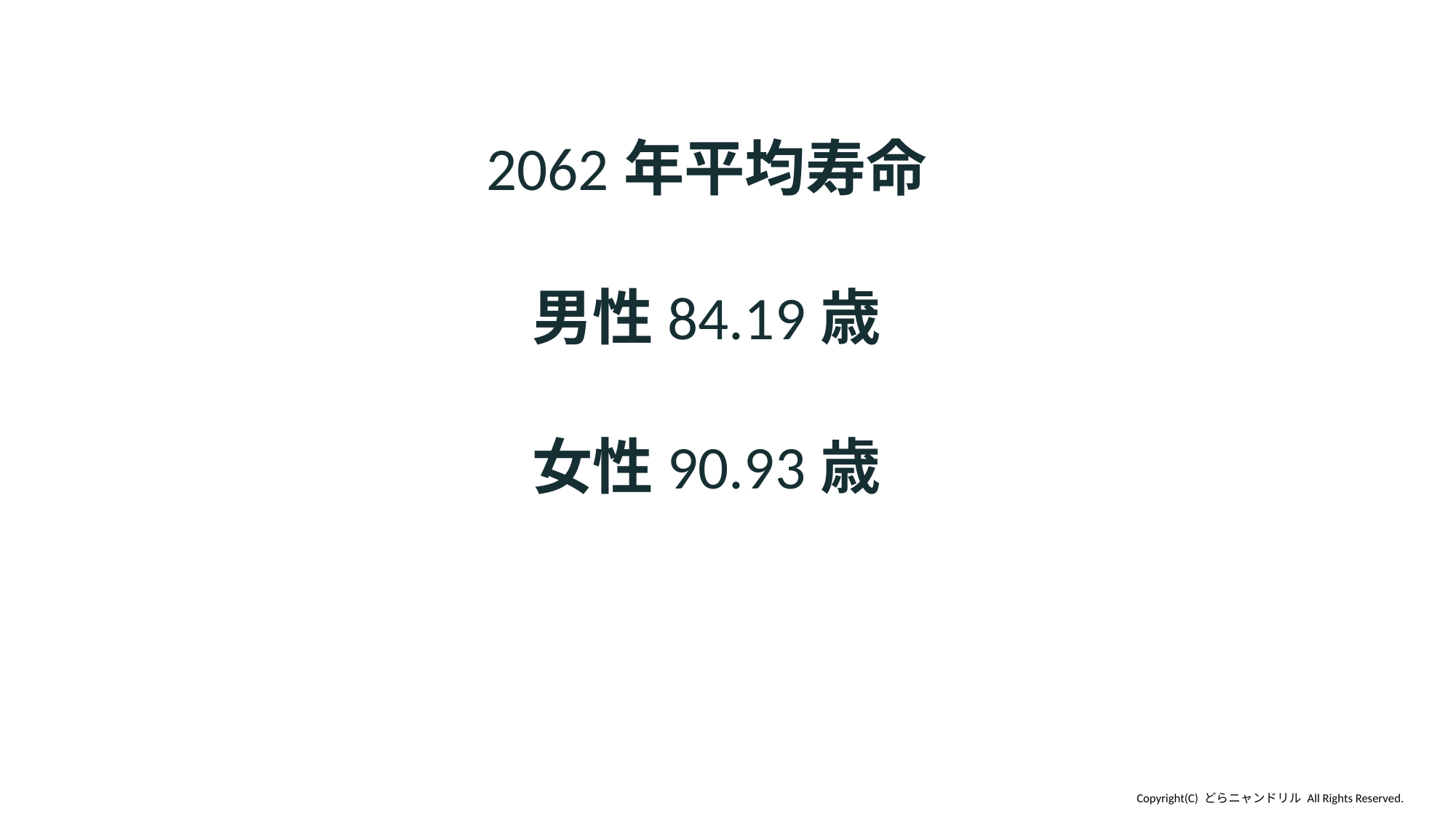

2062年平均寿命

男性84.19歳

女性90.93歳

Copyright(C) どらニャンドリル All Rights Reserved.